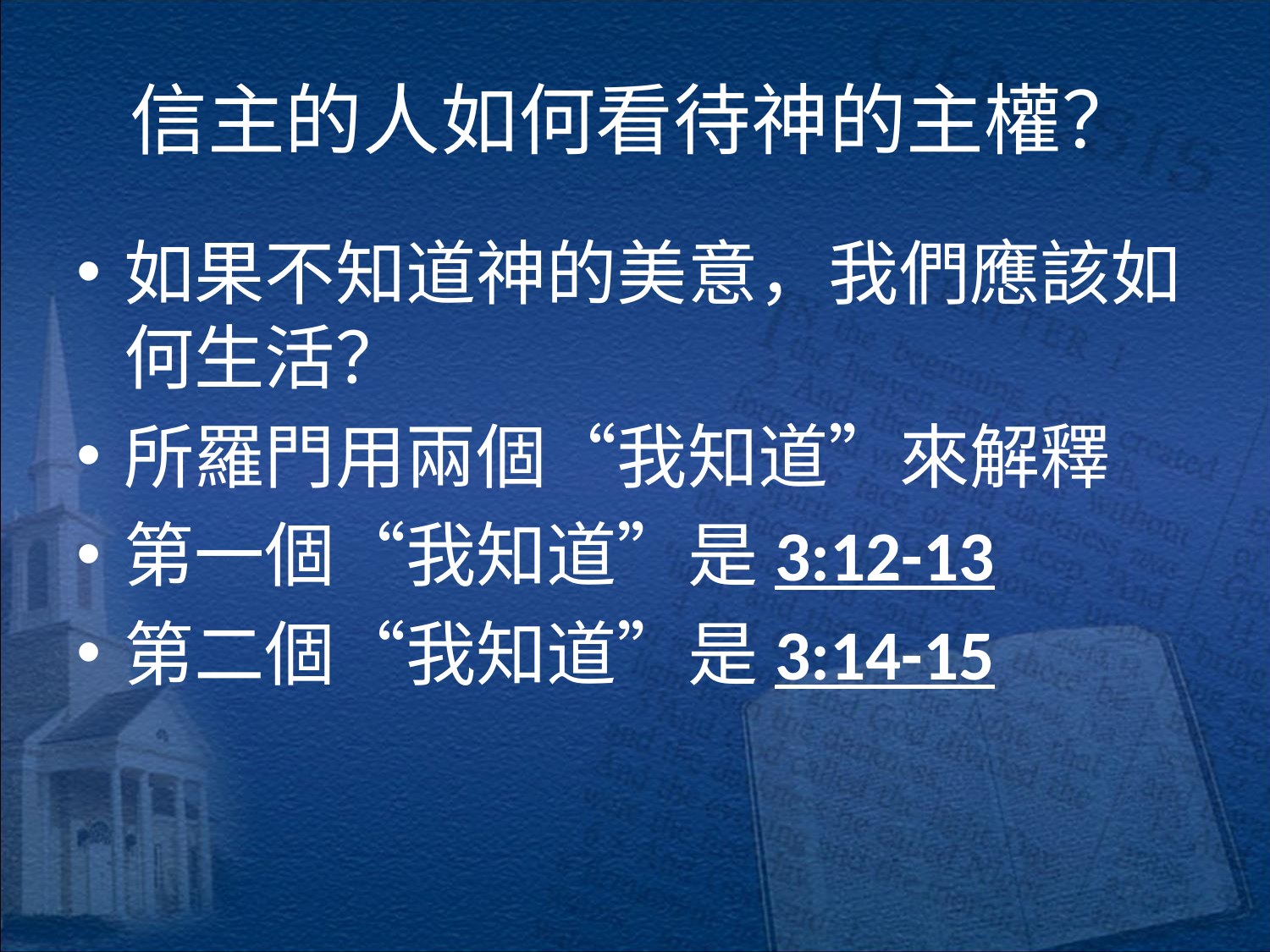

# 信主的人如何看待神的主權？
如果不知道神的美意，我們應該如何生活？
所羅門用兩個“我知道”來解釋
第一個“我知道”是3:12-13
第二個“我知道”是3:14-15